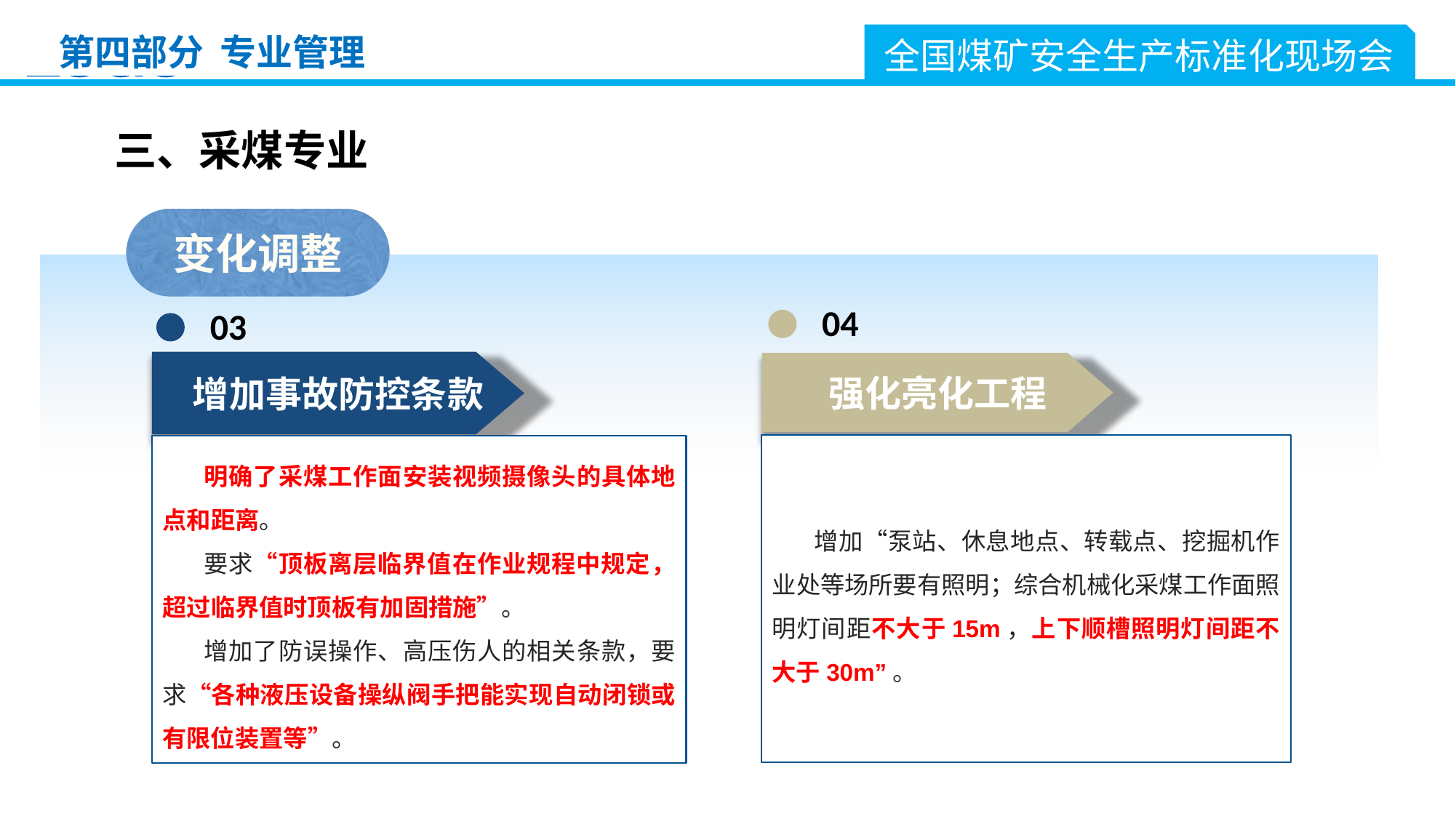

全国煤矿安全生产标准化现场会
第四部分  专业管理
三、采煤专业
变化调整

04
03

增加事故防控条款
强化亮化工程
增加“泵站、休息地点、转载点、挖掘机作业处等场所要有照明；综合机械化采煤工作面照明灯间距不大于15m，上下顺槽照明灯间距不大于30m”。
明确了采煤工作面安装视频摄像头的具体地点和距离。
要求“顶板离层临界值在作业规程中规定，超过临界值时顶板有加固措施”。
增加了防误操作、高压伤人的相关条款，要求“各种液压设备操纵阀手把能实现自动闭锁或有限位装置等”。